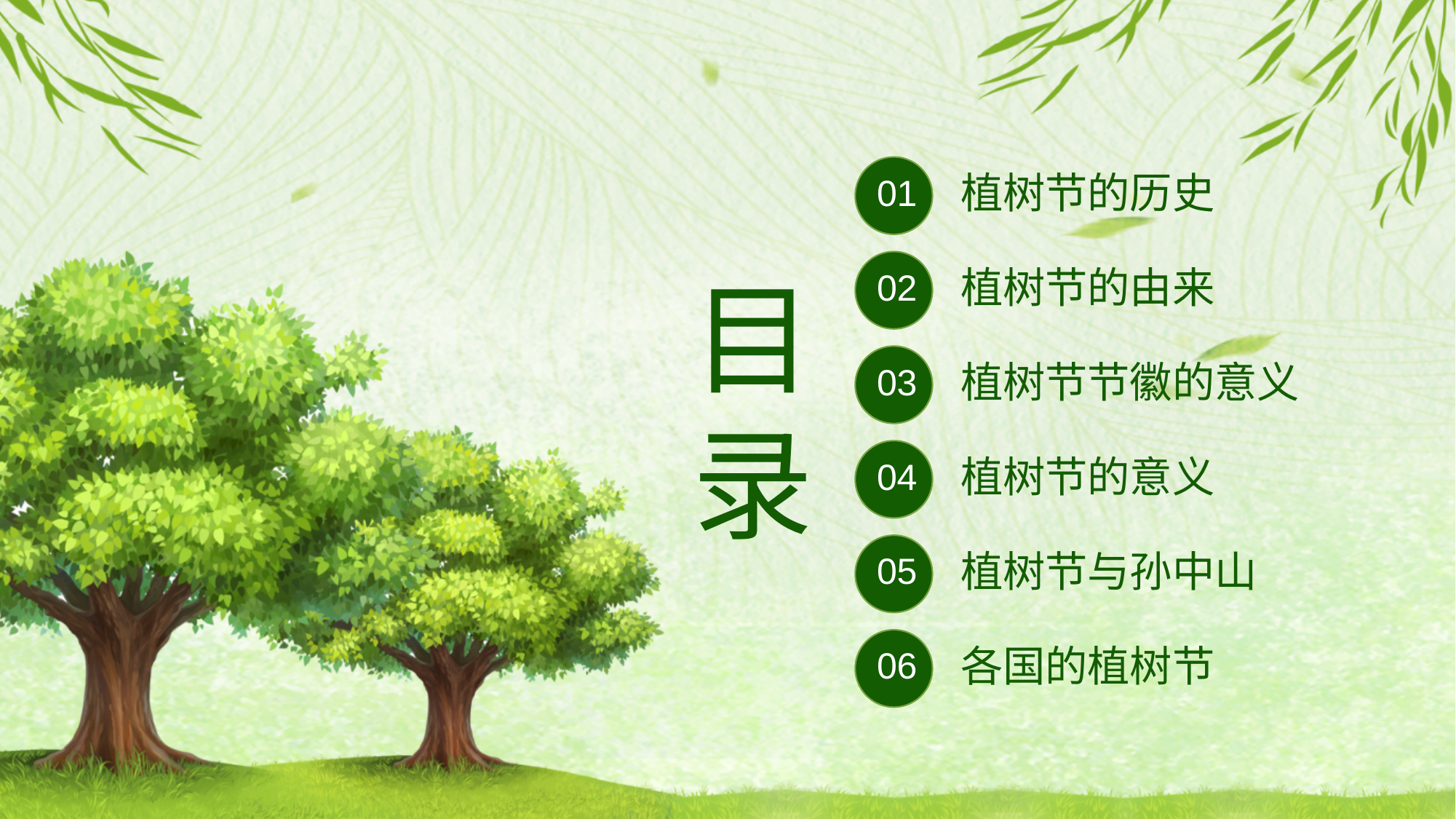

植树节的历史
01

植树节的由来
02
目录

植树节节徽的意义
03

植树节的意义
04

植树节与孙中山
05

各国的植树节
06